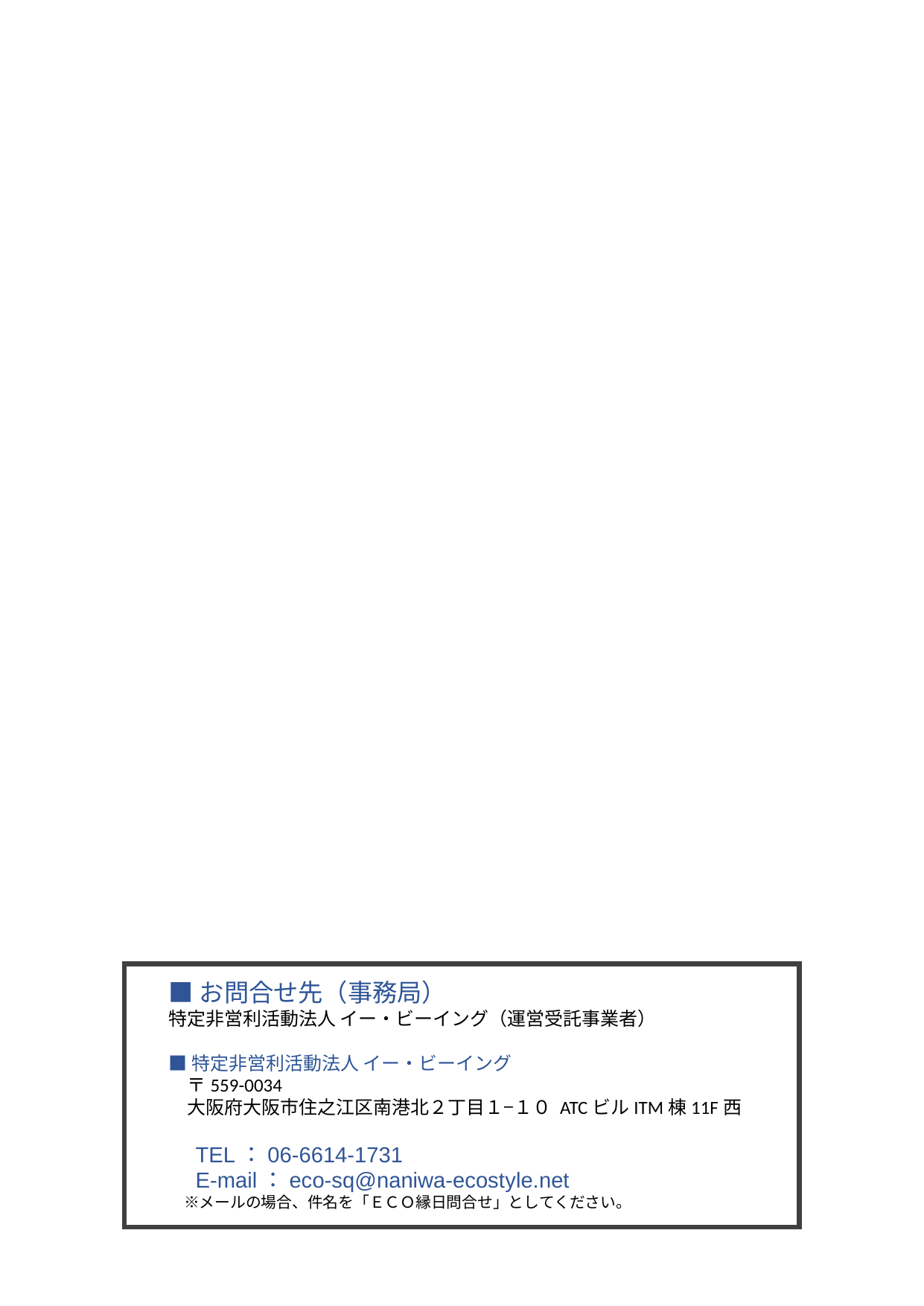

■お問合せ先（事務局）
特定非営利活動法人 イー・ビーイング（運営受託事業者）

■特定非営利活動法人 イー・ビーイング
　〒559-0034
　大阪府大阪市住之江区南港北２丁目１−１０ ATCビルITM棟11F西

　TEL：06-6614-1731
　E-mail：eco-sq@naniwa-ecostyle.net
　※メールの場合、件名を「ＥＣＯ縁日問合せ」としてください。